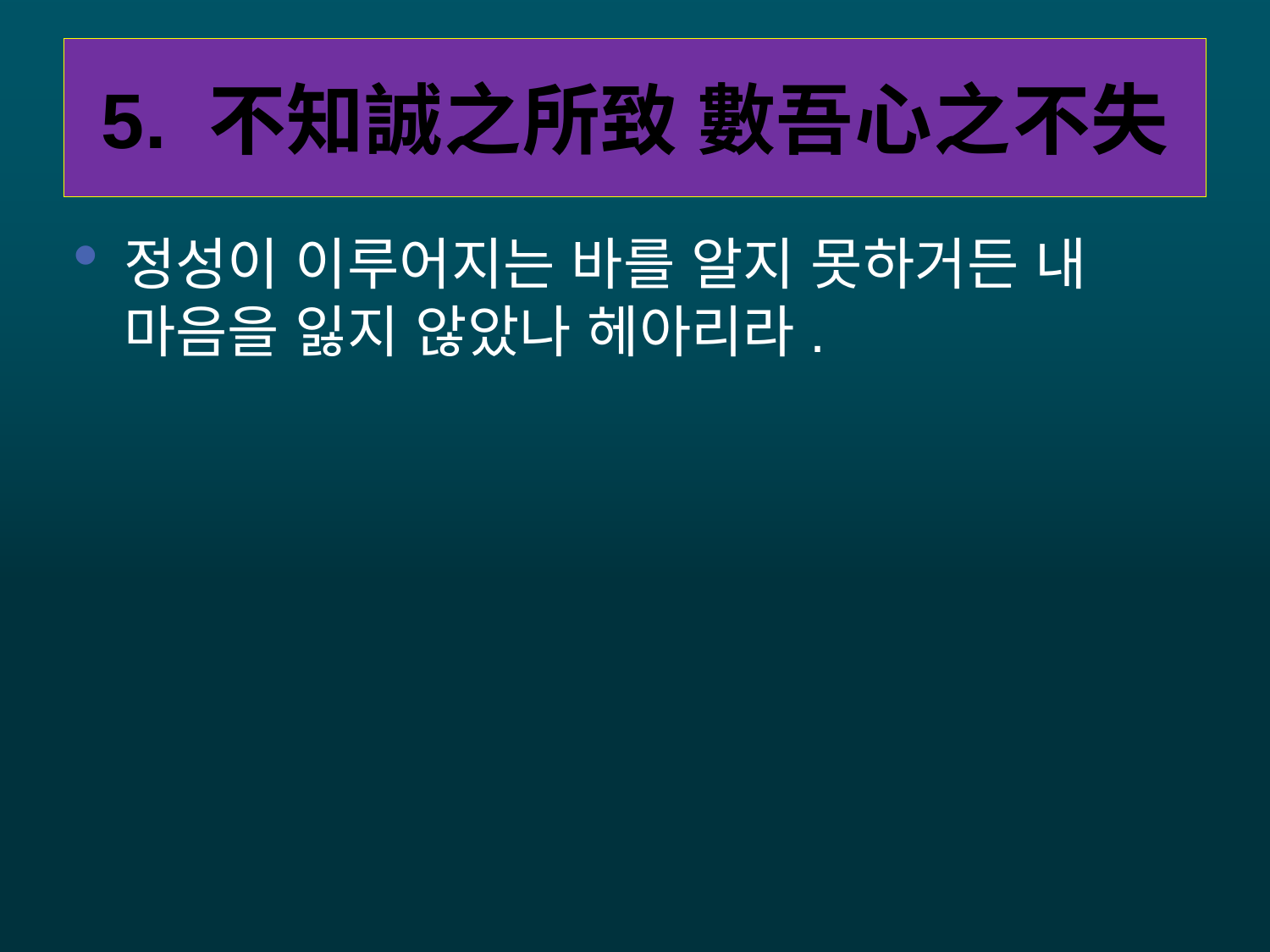

# 5. 不知誠之所致 數吾心之不失
정성이 이루어지는 바를 알지 못하거든 내 마음을 잃지 않았나 헤아리라.